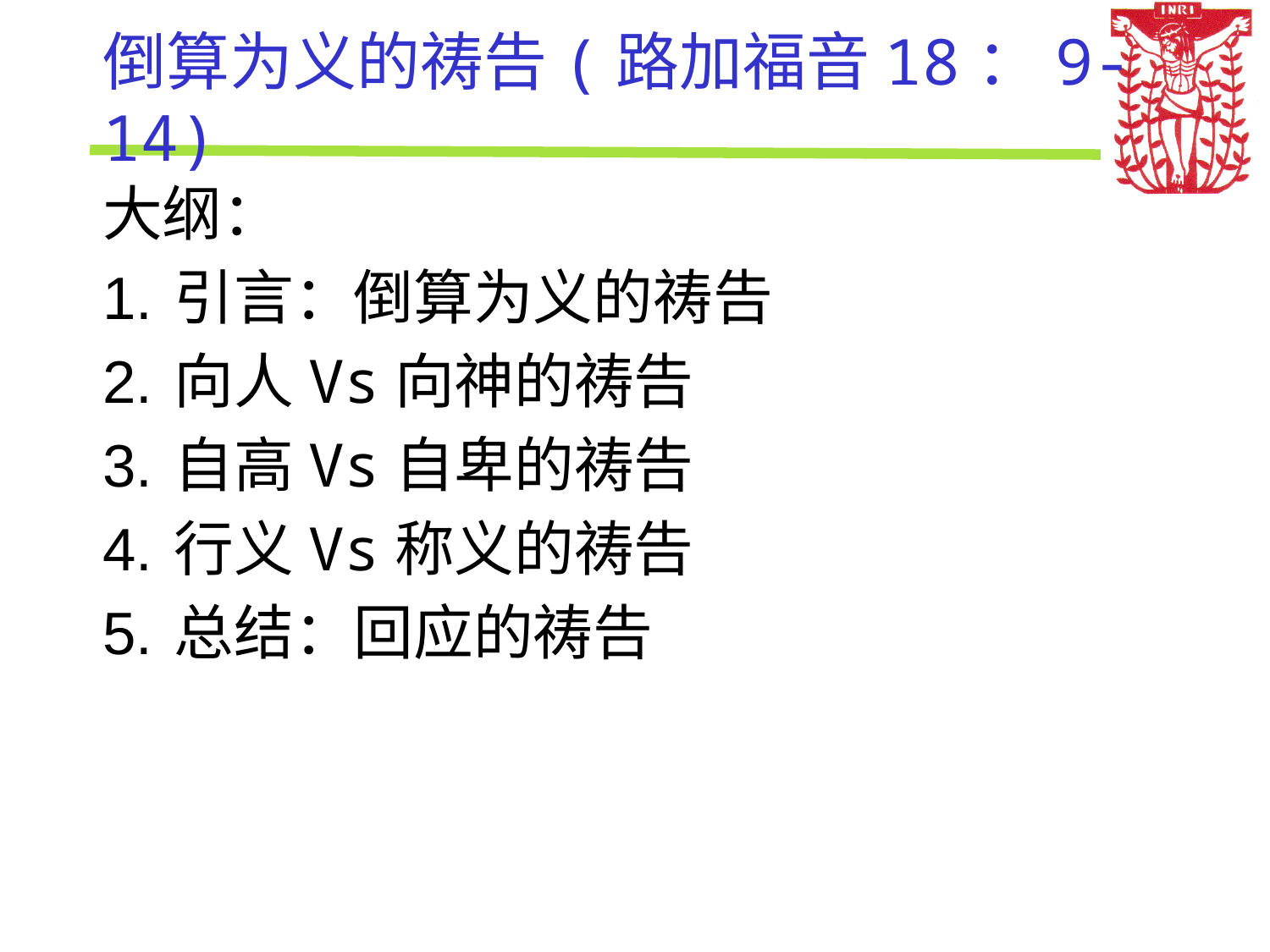

# 倒算为义的祷告(路加福音18：9-14)
大纲：
引言：倒算为义的祷告
向人Vs向神的祷告
自高Vs自卑的祷告
行义Vs称义的祷告
总结：回应的祷告